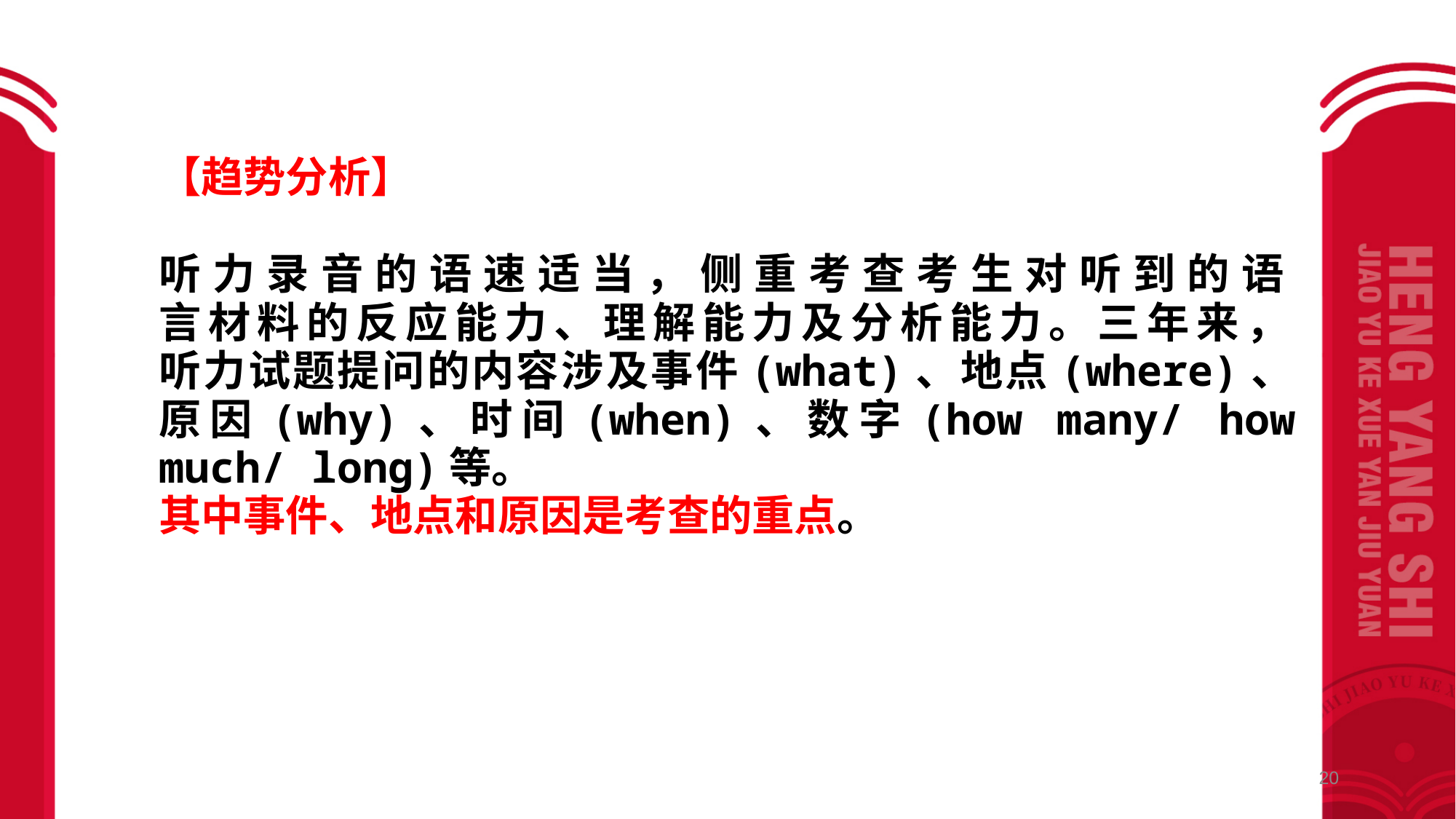

【趋势分析】
听力录音的语速适当，侧重考查考生对听到的语
言材料的反应能力、理解能力及分析能力。三年来，
听力试题提问的内容涉及事件(what)、地点(where)、
原因(why)、时间(when)、数字(how many/ how much/ long)等。
其中事件、地点和原因是考查的重点。
20